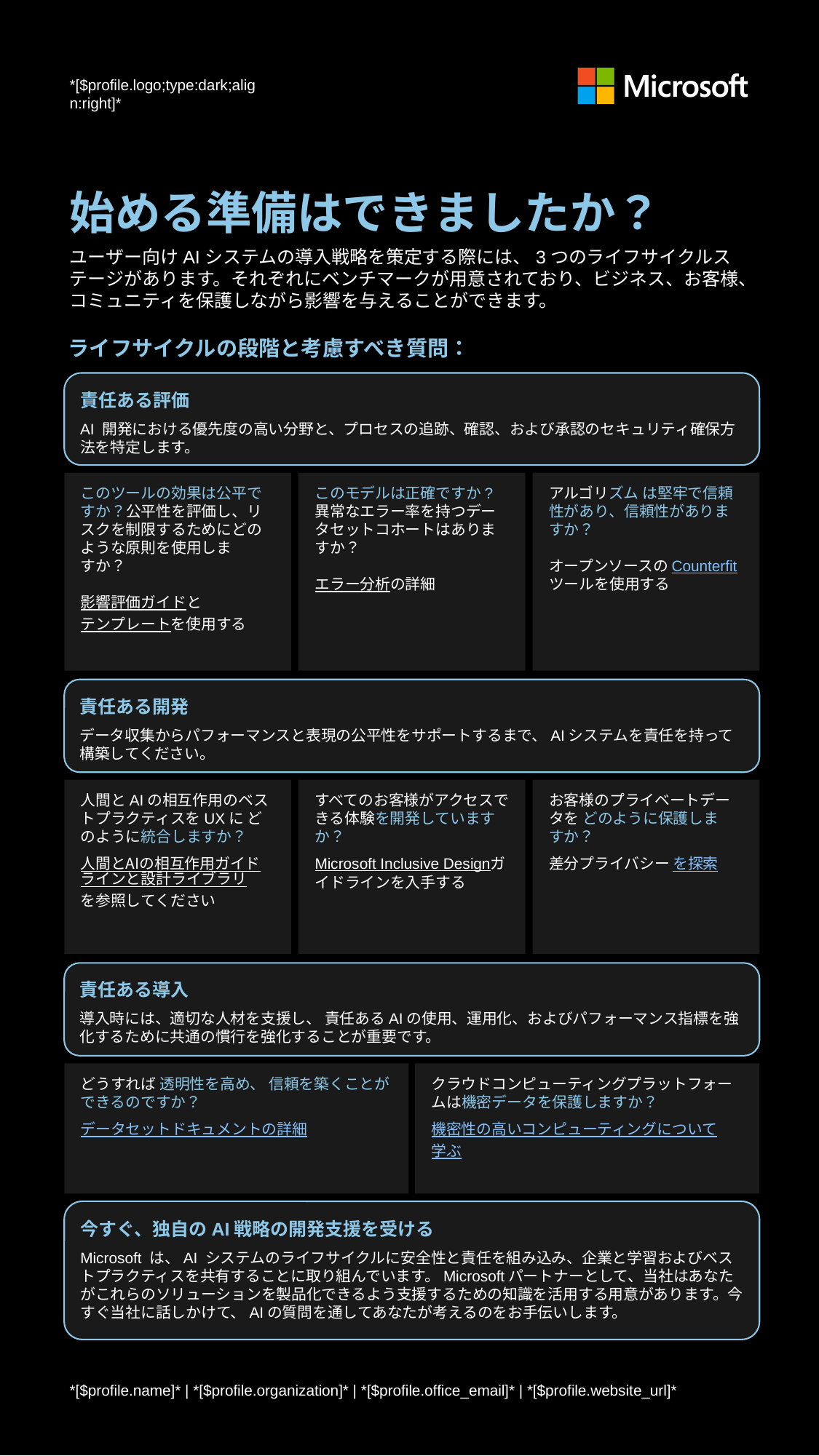

*[$profile.logo;type:dark;align:right]*
始める準備はできましたか？
ユーザー向けAIシステムの導入戦略を策定する際には、3つのライフサイクルステージがあります。それぞれにベンチマークが用意されており、ビジネス、お客様、コミュニティを保護しながら影響を与えることができます。
ライフサイクルの段階と考慮すべき質問：
責任ある評価
AI 開発における優先度の高い分野と、プロセスの追跡、確認、および承認のセキュリティ確保方法を特定します。
このツールの効果は公平ですか？公平性を評価し、リスクを制限するためにどのような原則を使用しま
すか？
影響評価ガイドとテンプレートを使用する
このモデルは正確ですか?異常なエラー率を持つデータセットコホートはありますか？
エラー分析の詳細
アルゴリズム は堅牢で信頼性があり、信頼性がありますか？
オープンソースのCounterfitツールを使用する
責任ある開発
データ収集からパフォーマンスと表現の公平性をサポートするまで、AIシステムを責任を持って構築してください。
人間とAIの相互作用のベストプラクティスをUXに どのように統合しますか？
人間とAIの相互作用ガイドラインと設計ライブラリを参照してください
すべてのお客様がアクセスできる体験を開発していますか？
Microsoft Inclusive Designガイドラインを入手する
お客様のプライベートデータを どのように保護しま
すか？
差分プライバシー を探索
責任ある導入
導入時には、適切な人材を支援し、 責任あるAIの使用、運用化、およびパフォーマンス指標を強化するために共通の慣行を強化することが重要です。
どうすれば 透明性を高め、 信頼を築くことができるのですか？
データセットドキュメントの詳細
クラウドコンピューティングプラットフォームは機密データを保護しますか？
機密性の高いコンピューティングについて
学ぶ
今すぐ、独自のAI戦略の開発支援を受ける
Microsoft は、AI システムのライフサイクルに安全性と責任を組み込み、企業と学習およびベストプラクティスを共有することに取り組んでいます。Microsoftパートナーとして、当社はあなたがこれらのソリューションを製品化できるよう支援するための知識を活用する用意があります。今すぐ当社に話しかけて、AIの質問を通してあなたが考えるのをお手伝いします。

*[$profile.name]* | *[$profile.organization]* | *[$profile.office_email]* | *[$profile.website_url]*